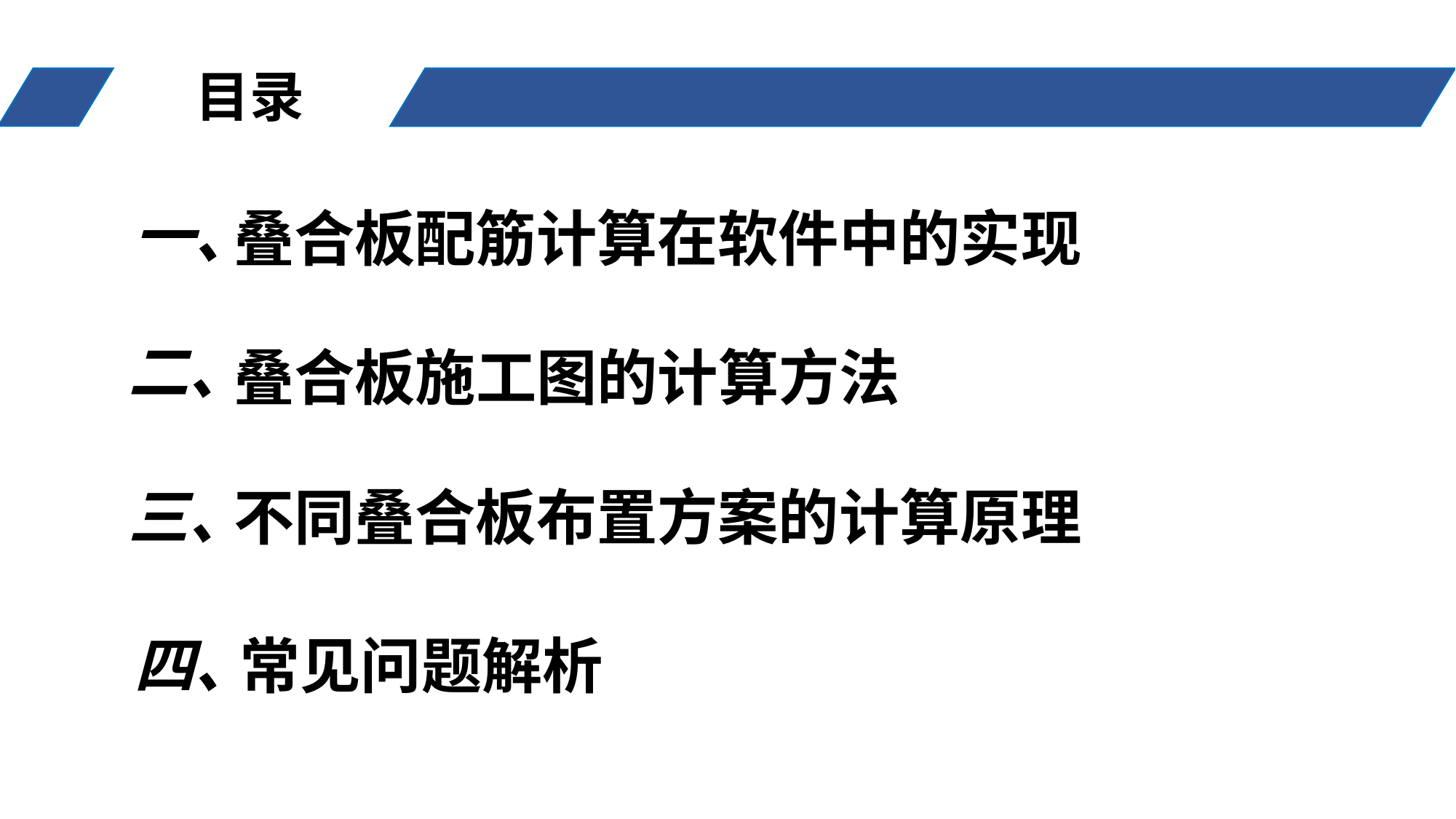

目录

一、
叠合板配筋计算在软件中的实现
二、
叠合板施工图的计算方法
三、
不同叠合板布置方案的计算原理
四、
常见问题解析